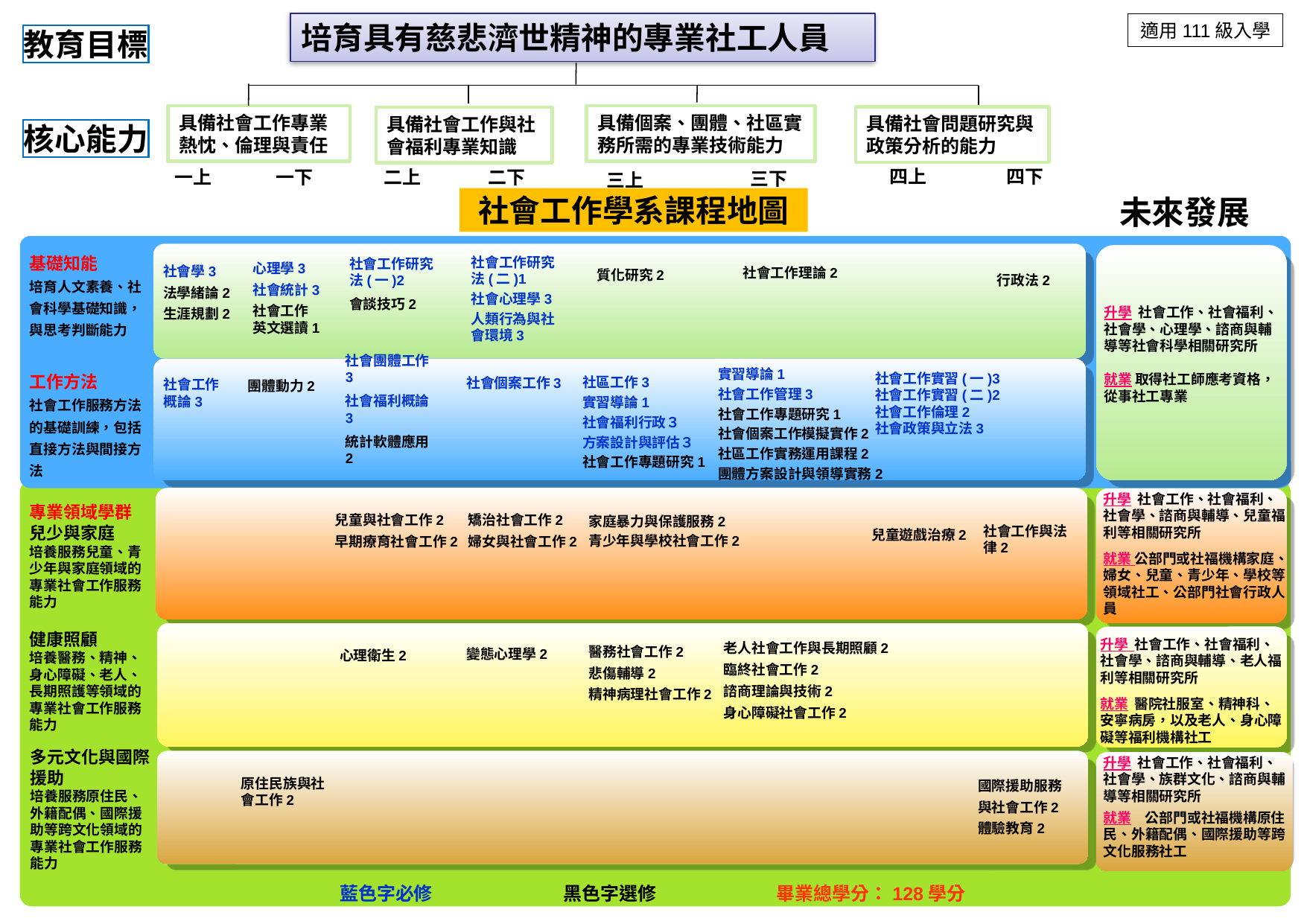

培育具有慈悲濟世精神的專業社工人員
教育目標
具備個案、團體、社區實務所需的專業技術能力
具備社會工作專業熱忱、倫理與責任
具備社會問題研究與政策分析的能力
具備社會工作與社會福利專業知識
四上
四下
二上
二下
一上
一下
三下
三上
適用111級入學
核心能力
社會工作學系課程地圖
未來發展

基礎知能
培育人文素養、社會科學基礎知識，與思考判斷能力

社會工作研究法(二)1
社會心理學3
人類行為與社會環境3

心理學3
社會統計3
社會工作英文選讀1

社會工作研究法(一)2
會談技巧2
社會工作理論2
質化研究2
社會學3
法學緒論2
生涯規劃2
行政法2

升學  社會工作、社會福利、社會學、心理學、諮商與輔導等社會科學相關研究所

就業 取得社工師應考資格，從事社工專業
社會團體工作3
社會福利概論3
統計軟體應用2

社會工作實習(一)3
社會工作實習(二)2
社會工作倫理2
社會政策與立法3

實習導論1
社會工作管理3
社會工作專題研究1
社會個案工作模擬實作2
社區工作實務運用課程2
團體方案設計與領導實務2
工作方法
社會工作服務方法的基礎訓練，包括直接方法與間接方法
社會個案工作3
社區工作3
實習導論1
社會福利行政３
方案設計與評估３
社會工作專題研究1
社會工作概論3
團體動力2

家庭暴力與保護服務2
青少年與學校社會工作2

升學  社會工作、社會福利、社會學、諮商與輔導、兒童福利等相關研究所
就業 公部門或社福機構家庭、婦女、兒童、青少年、學校等領域社工、公部門社會行政人員

專業領域學群
社會工作與法律2

兒童遊戲治療2

兒童與社會工作2
早期療育社會工作2

矯治社會工作2
婦女與社會工作2
兒少與家庭
培養服務兒童、青少年與家庭領域的專業社會工作服務能力

變態心理學2

醫務社會工作2
悲傷輔導2
精神病理社會工作2
健康照顧
培養醫務、精神、身心障礙、老人、長期照護等領域的專業社會工作服務能力
升學  社會工作、社會福利、社會學、諮商與輔導、老人福利等相關研究所
就業  醫院社服室、精神科、安寧病房，以及老人、身心障礙等福利機構社工

心理衛生2

老人社會工作與長期照顧2
臨終社會工作2
諮商理論與技術2
身心障礙社會工作2

多元文化與國際援助
培養服務原住民、外籍配偶、國際援助等跨文化領域的專業社會工作服務能力

升學  社會工作、社會福利、社會學、族群文化、諮商與輔導等相關研究所
就業　公部門或社福機構原住民、外籍配偶、國際援助等跨文化服務社工

原住民族與社會工作2

國際援助服務
與社會工作2
體驗教育2

藍色字必修　　　　　　　黑色字選修                            畢業總學分：128學分